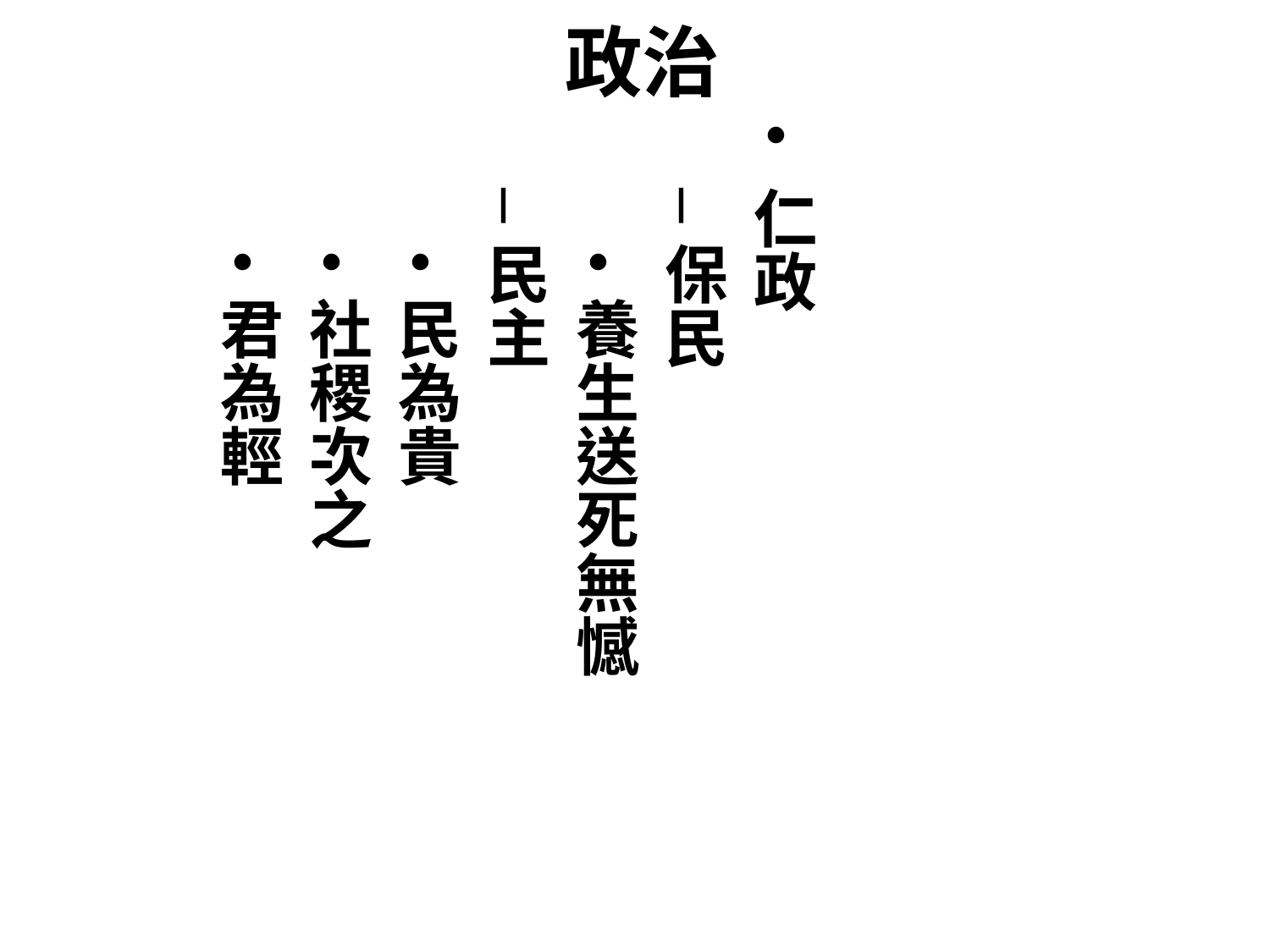

# 政治
仁政
保民
養生送死無憾
民主
民為貴
社稷次之
君為輕